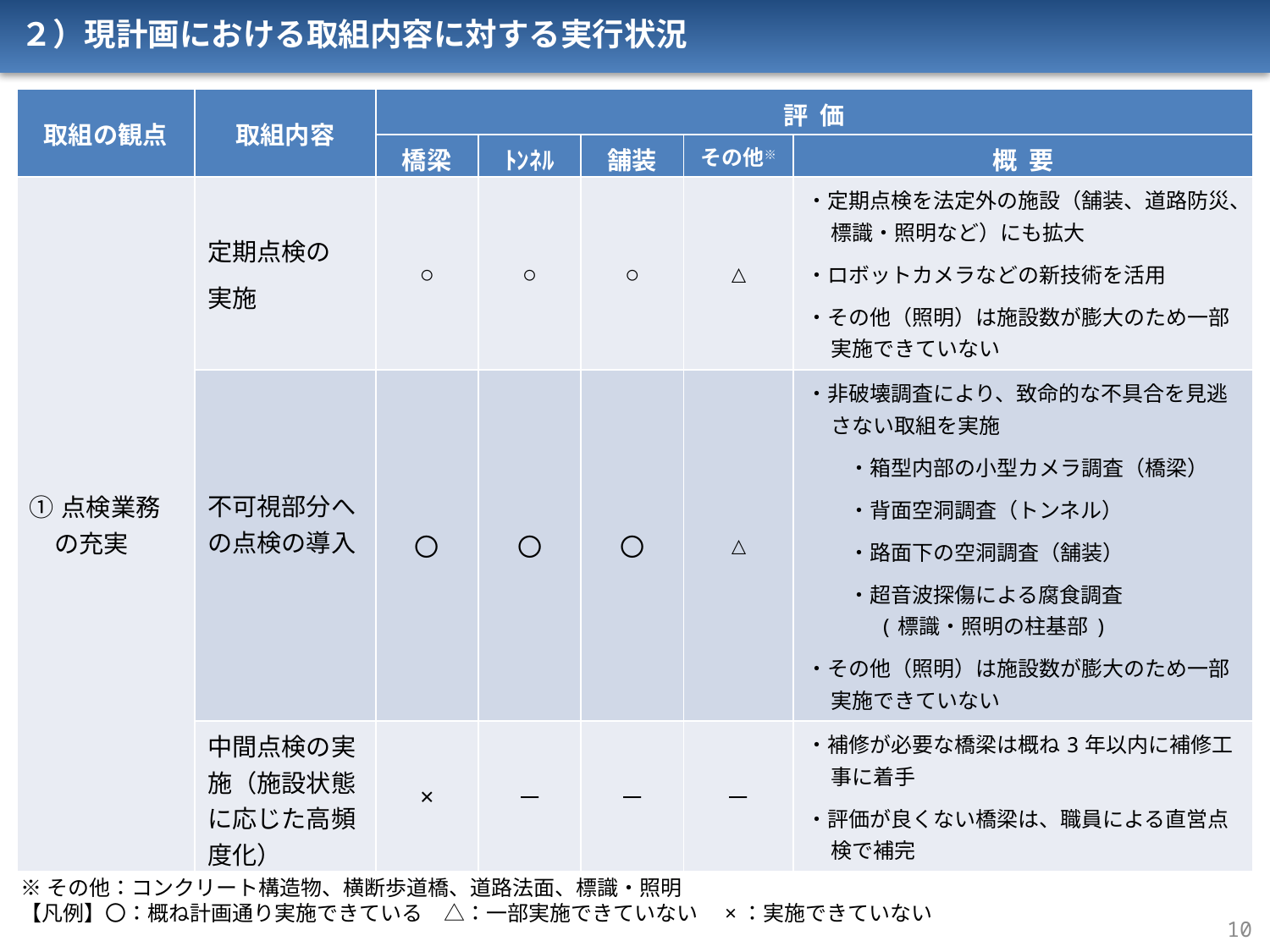

２）現計画における取組内容に対する実行状況
| 取組の観点 | 取組内容 | 評 価 |  |  |  |  |
| --- | --- | --- | --- | --- | --- | --- |
|  |  | 橋梁 | ﾄﾝﾈﾙ | 舗装 | その他※ | 概 要 |
| ①点検業務の充実 | 定期点検の 実施 | ○ | ○ | ○ | △ | ・定期点検を法定外の施設（舗装、道路防災、標識・照明など）にも拡大 ・ロボットカメラなどの新技術を活用 ・その他（照明）は施設数が膨大のため一部実施できていない |
|  | 不可視部分への点検の導入 | 〇 | 〇 | 〇 | △ | ・非破壊調査により、致命的な不具合を見逃さない取組を実施 　　・箱型内部の小型カメラ調査（橋梁） 　　・背面空洞調査（トンネル） 　　・路面下の空洞調査（舗装） 　　・超音波探傷による腐食調査 　　(標識・照明の柱基部) ・その他（照明）は施設数が膨大のため一部実施できていない |
|  | 中間点検の実施（施設状態に応じた高頻度化） | × | － | － | － | ・補修が必要な橋梁は概ね3年以内に補修工事に着手 ・評価が良くない橋梁は、職員による直営点検で補完 |
※その他：コンクリート構造物、横断歩道橋、道路法面、標識・照明
【凡例】〇：概ね計画通り実施できている　△：一部実施できていない　×：実施できていない
10